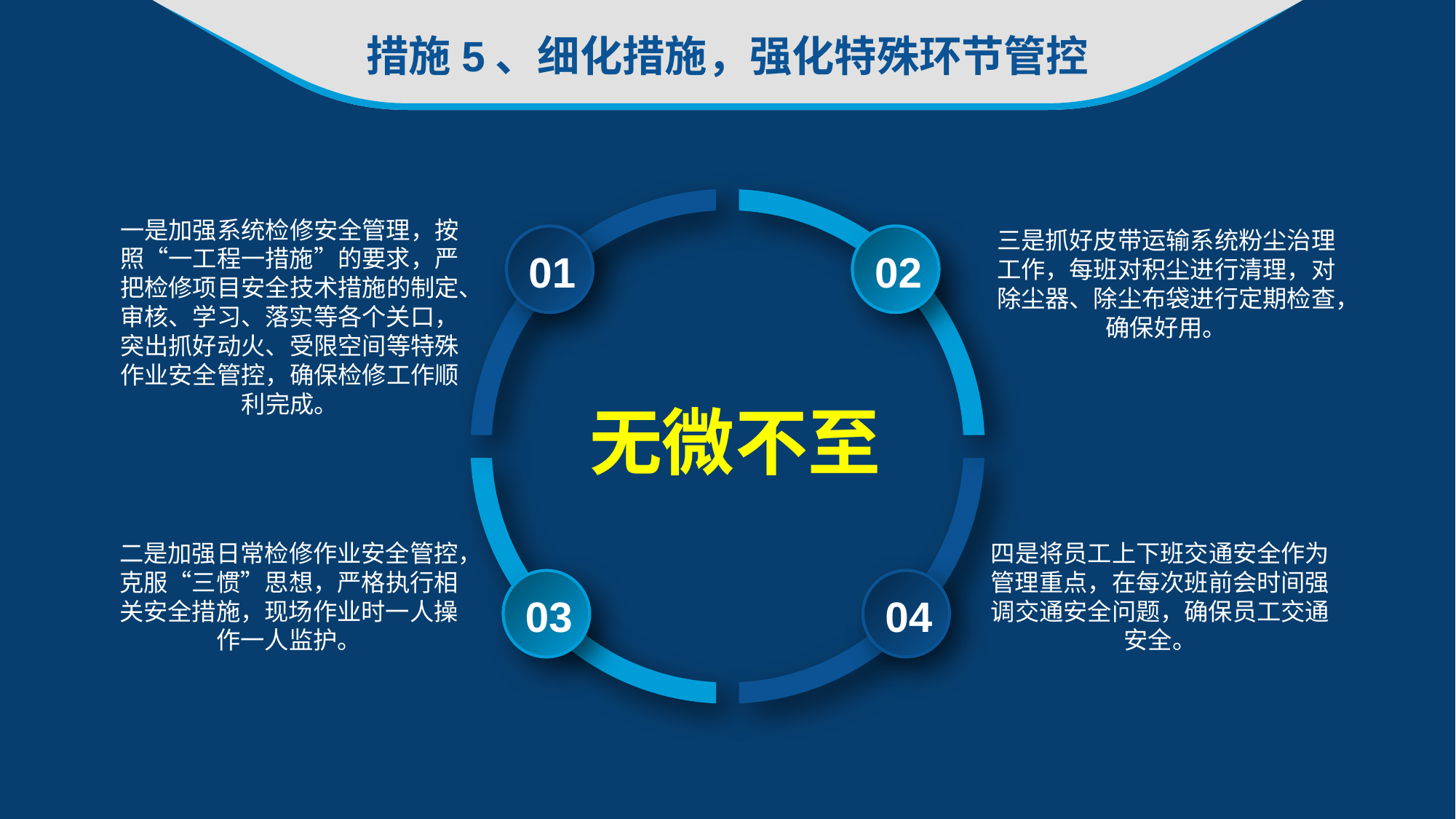

措施5、细化措施，强化特殊环节管控

一是加强系统检修安全管理，按照“一工程一措施”的要求，严把检修项目安全技术措施的制定、审核、学习、落实等各个关口，突出抓好动火、受限空间等特殊作业安全管控，确保检修工作顺利完成。
三是抓好皮带运输系统粉尘治理工作，每班对积尘进行清理，对除尘器、除尘布袋进行定期检查，确保好用。

01
02
无微不至

二是加强日常检修作业安全管控，克服“三惯”思想，严格执行相关安全措施，现场作业时一人操作一人监护。
四是将员工上下班交通安全作为管理重点，在每次班前会时间强调交通安全问题，确保员工交通安全。

03
04